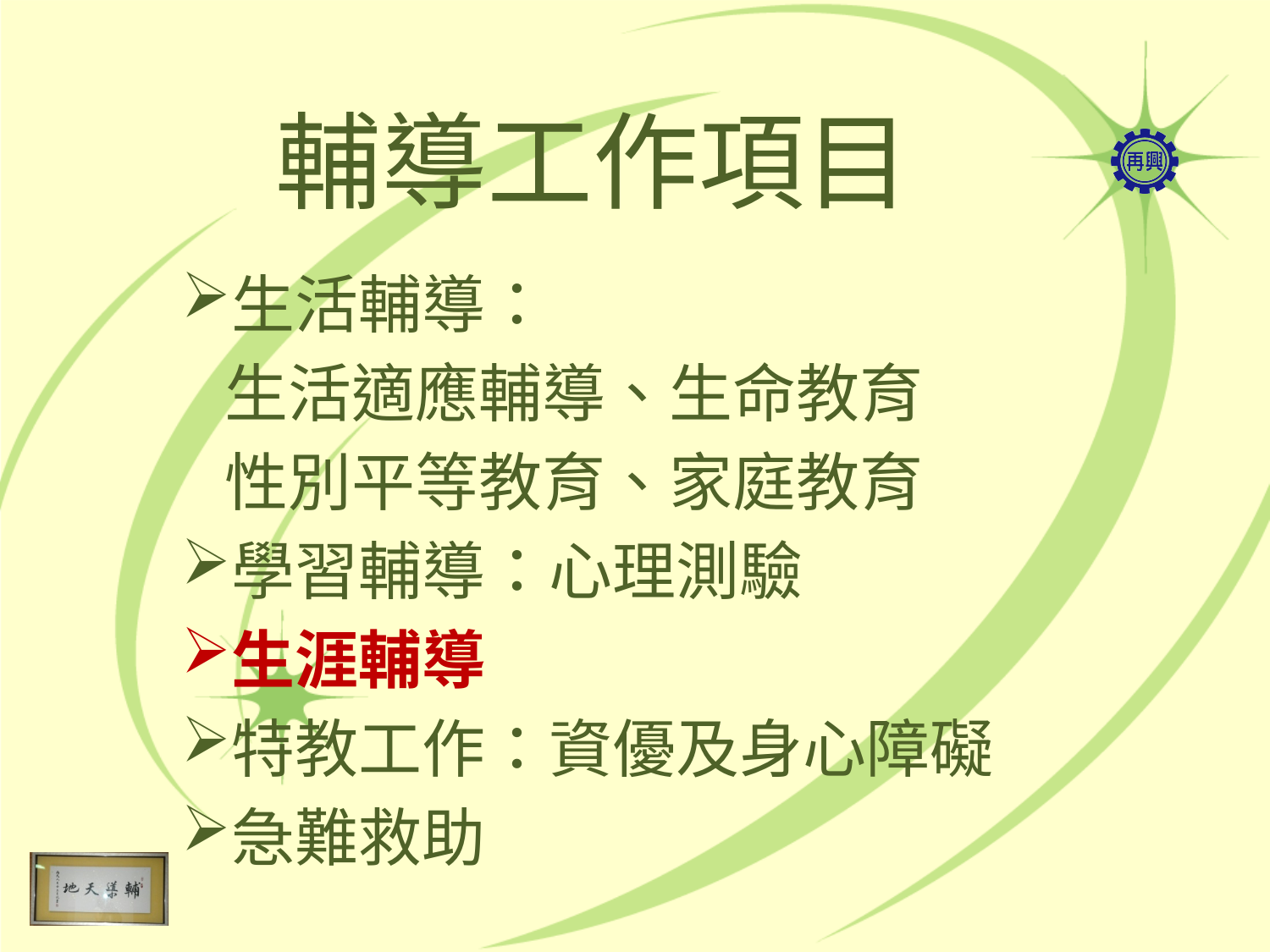

# 輔導工作項目
生活輔導：
  生活適應輔導、生命教育
  性別平等教育、家庭教育
學習輔導：心理測驗
生涯輔導
特教工作：資優及身心障礙
急難救助